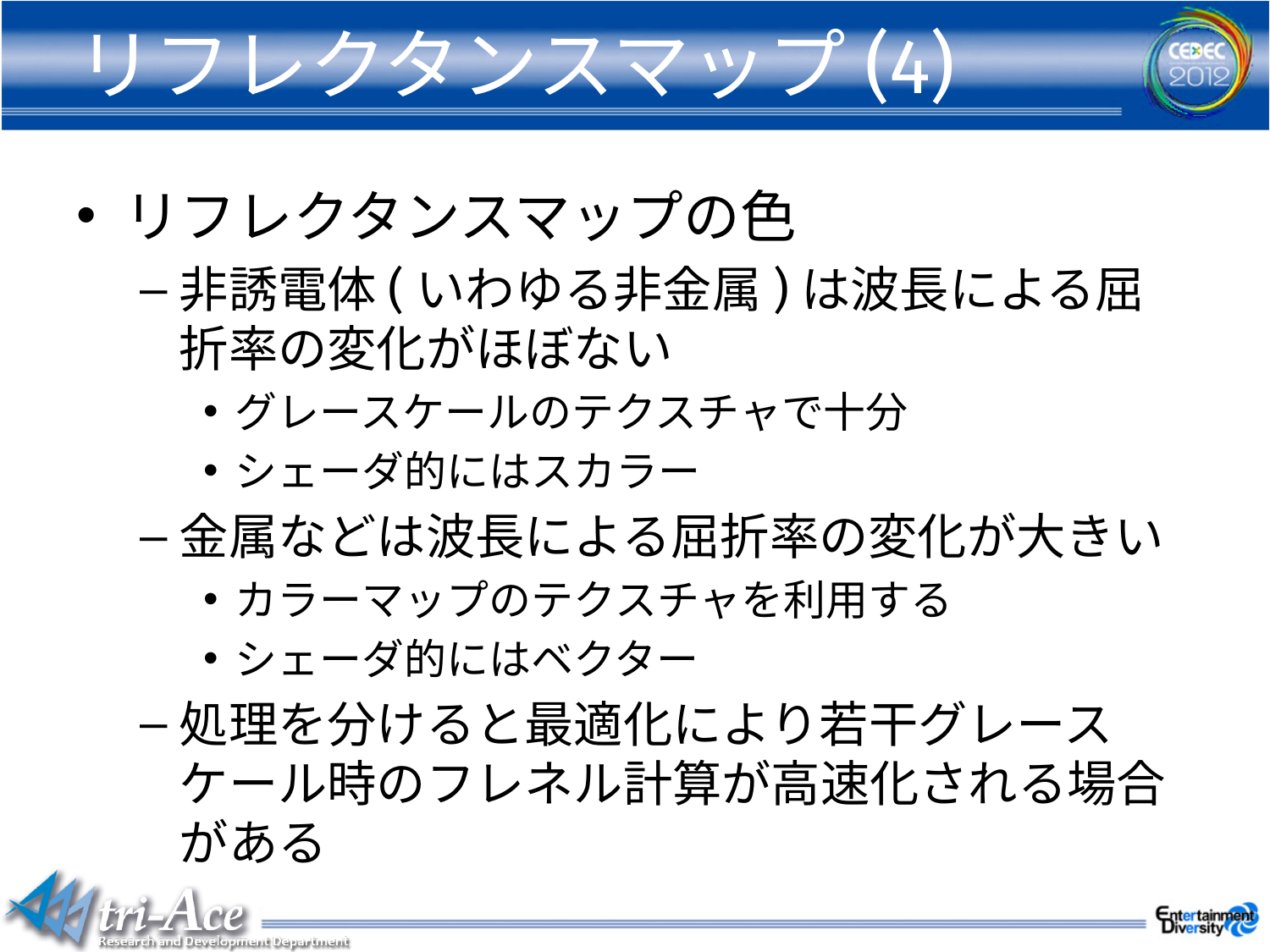

# リフレクタンスマップ(4)
リフレクタンスマップの色
非誘電体(いわゆる非金属)は波長による屈折率の変化がほぼない
グレースケールのテクスチャで十分
シェーダ的にはスカラー
金属などは波長による屈折率の変化が大きい
カラーマップのテクスチャを利用する
シェーダ的にはベクター
処理を分けると最適化により若干グレースケール時のフレネル計算が高速化される場合がある